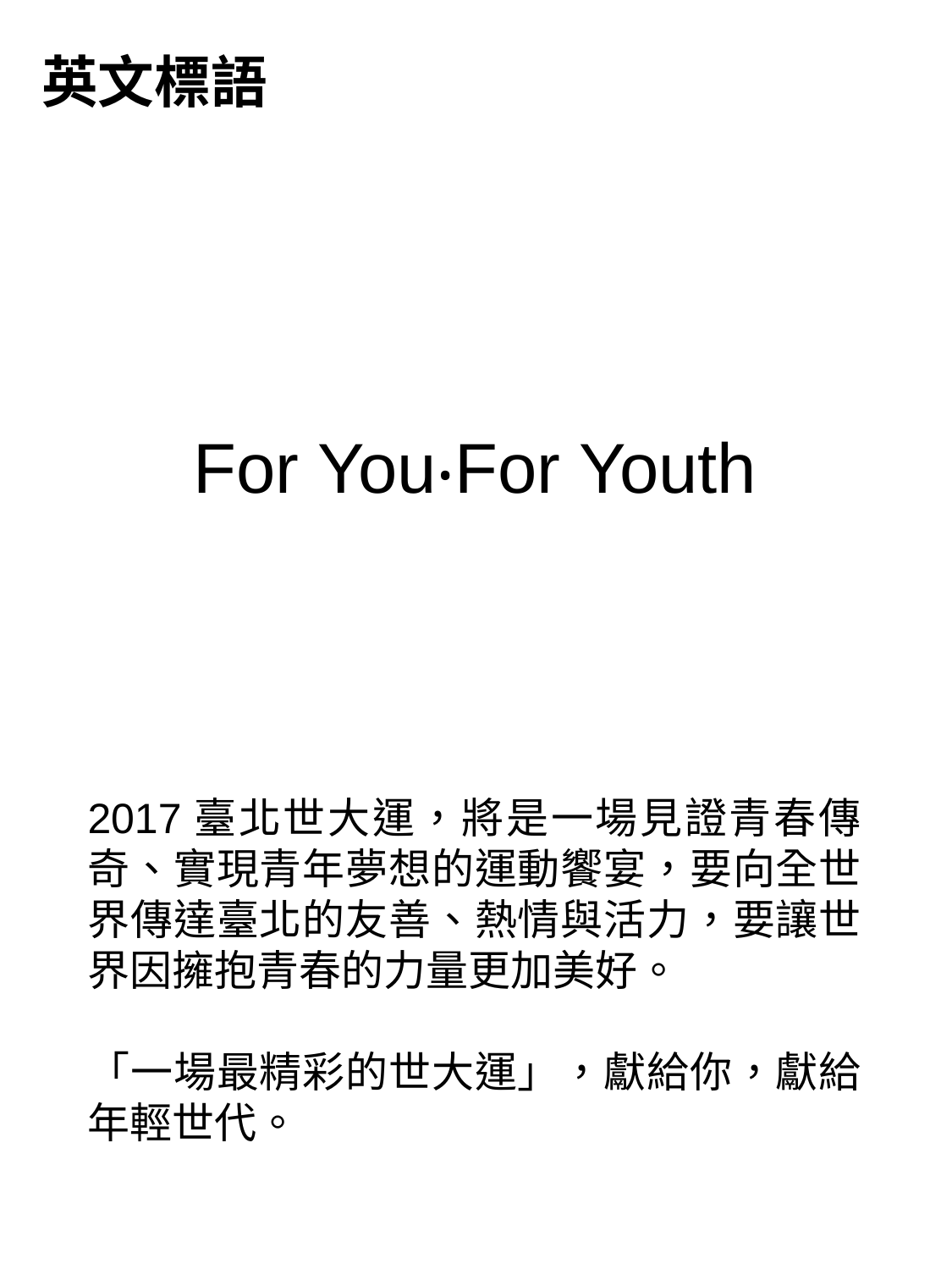

英文標語
For You‧For Youth
2017臺北世大運，將是一場見證青春傳奇、實現青年夢想的運動饗宴，要向全世界傳達臺北的友善、熱情與活力，要讓世界因擁抱青春的力量更加美好。

「一場最精彩的世大運」，獻給你，獻給年輕世代。